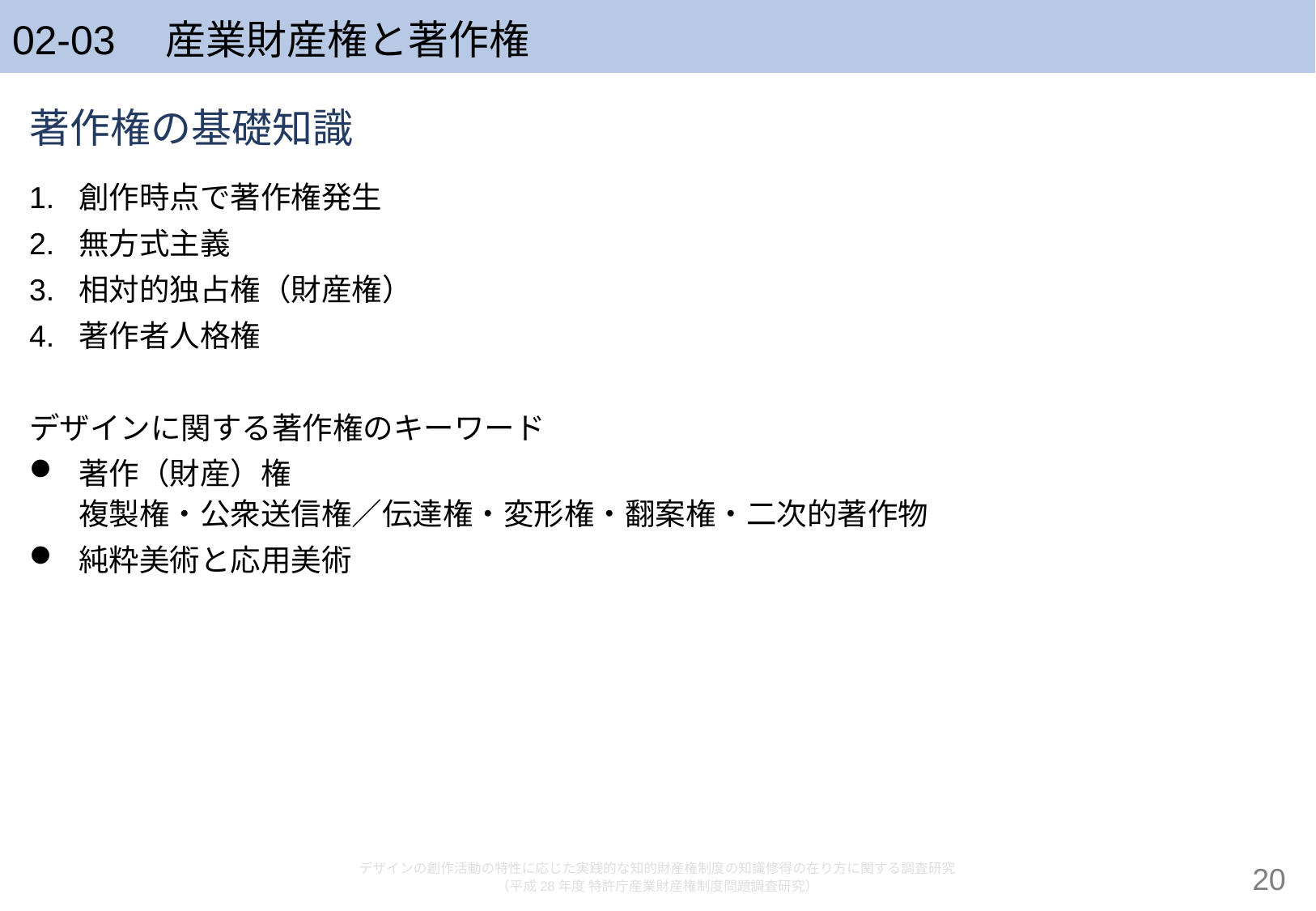

# 02-03　産業財産権と著作権
著作権の基礎知識
創作時点で著作権発生
無方式主義
相対的独占権（財産権）
著作者人格権

デザインに関する著作権のキーワード
著作（財産）権
複製権・公衆送信権／伝達権・変形権・翻案権・二次的著作物
純粋美術と応用美術
デザインの創作活動の特性に応じた実践的な知的財産権制度の知識修得の在り方に関する調査研究
（平成28年度 特許庁産業財産権制度問題調査研究）
20